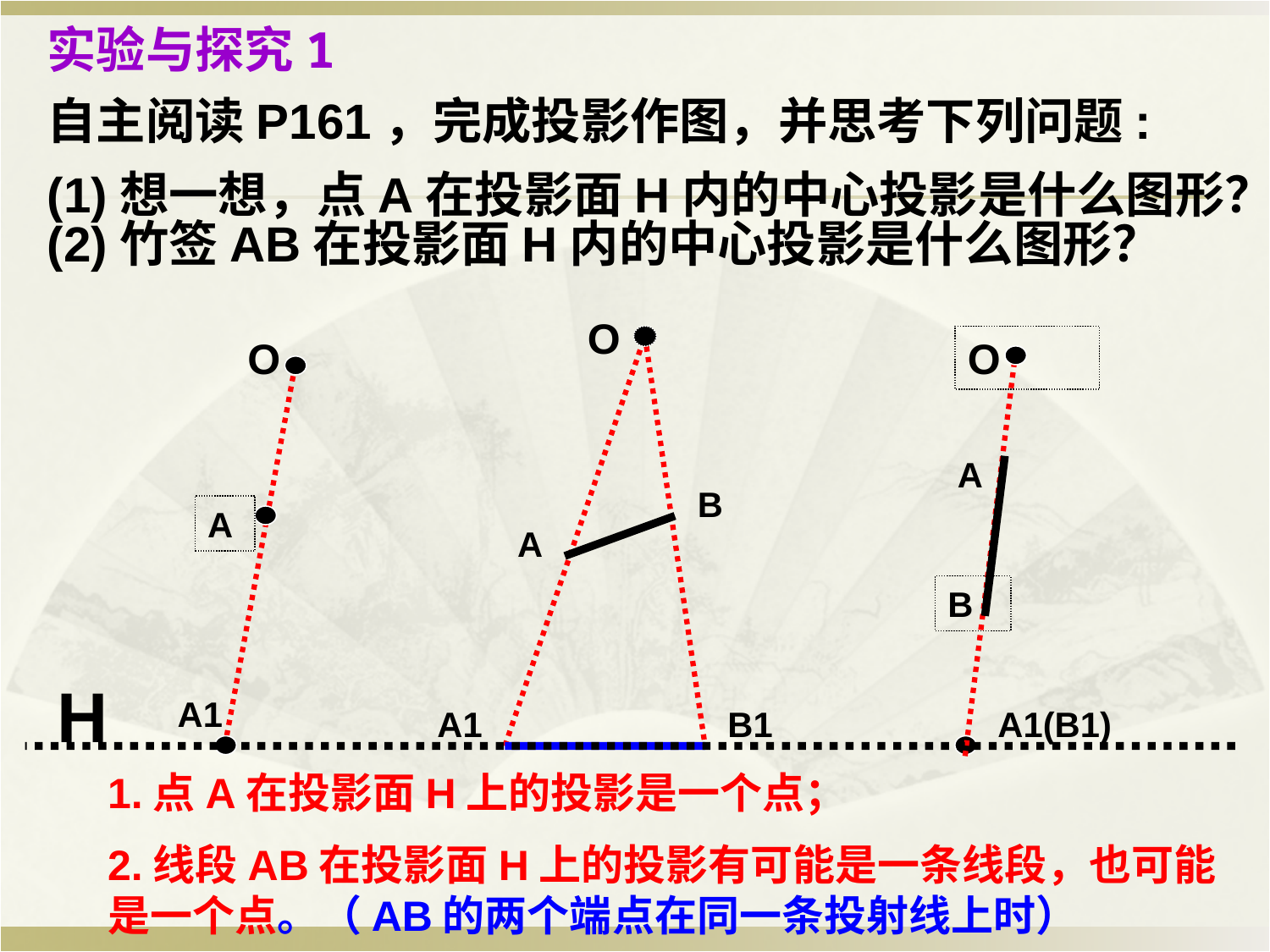

实验与探究1
自主阅读P161，完成投影作图，并思考下列问题:
(1)想一想，点A在投影面H内的中心投影是什么图形？(2)竹签AB在投影面H内的中心投影是什么图形？
O

O

A
B

A
B
A

H

O

A1
A1
B1
A1(B1)

1.点A在投影面H上的投影是一个点；
2.线段AB在投影面H上的投影有可能是一条线段，也可能是一个点。（AB的两个端点在同一条投射线上时）